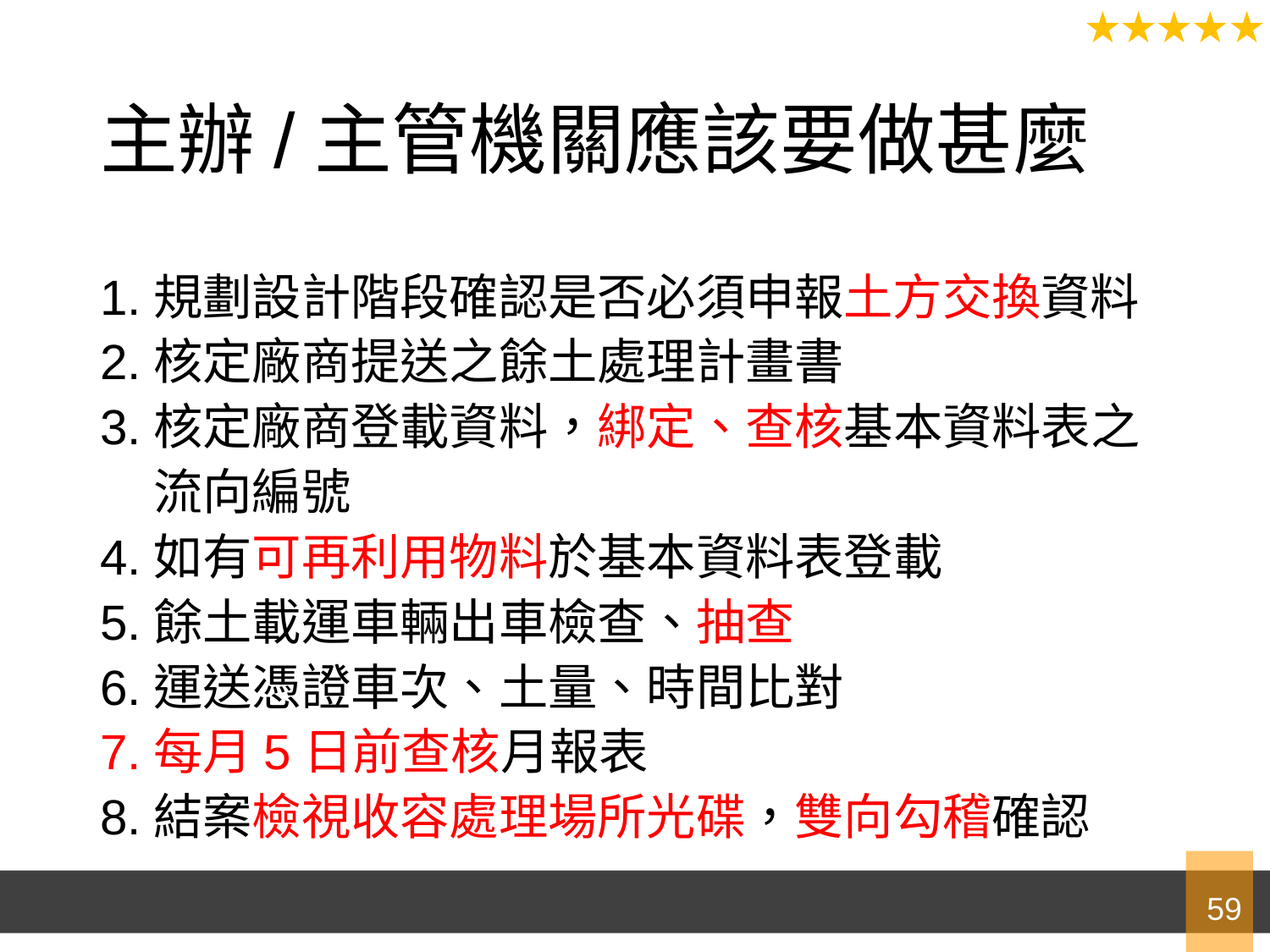

# 主辦/主管機關應該要做甚麼
規劃設計階段確認是否必須申報土方交換資料
核定廠商提送之餘土處理計畫書
核定廠商登載資料，綁定、查核基本資料表之流向編號
如有可再利用物料於基本資料表登載
餘土載運車輛出車檢查、抽查
運送憑證車次、土量、時間比對
每月5日前查核月報表
結案檢視收容處理場所光碟，雙向勾稽確認
59